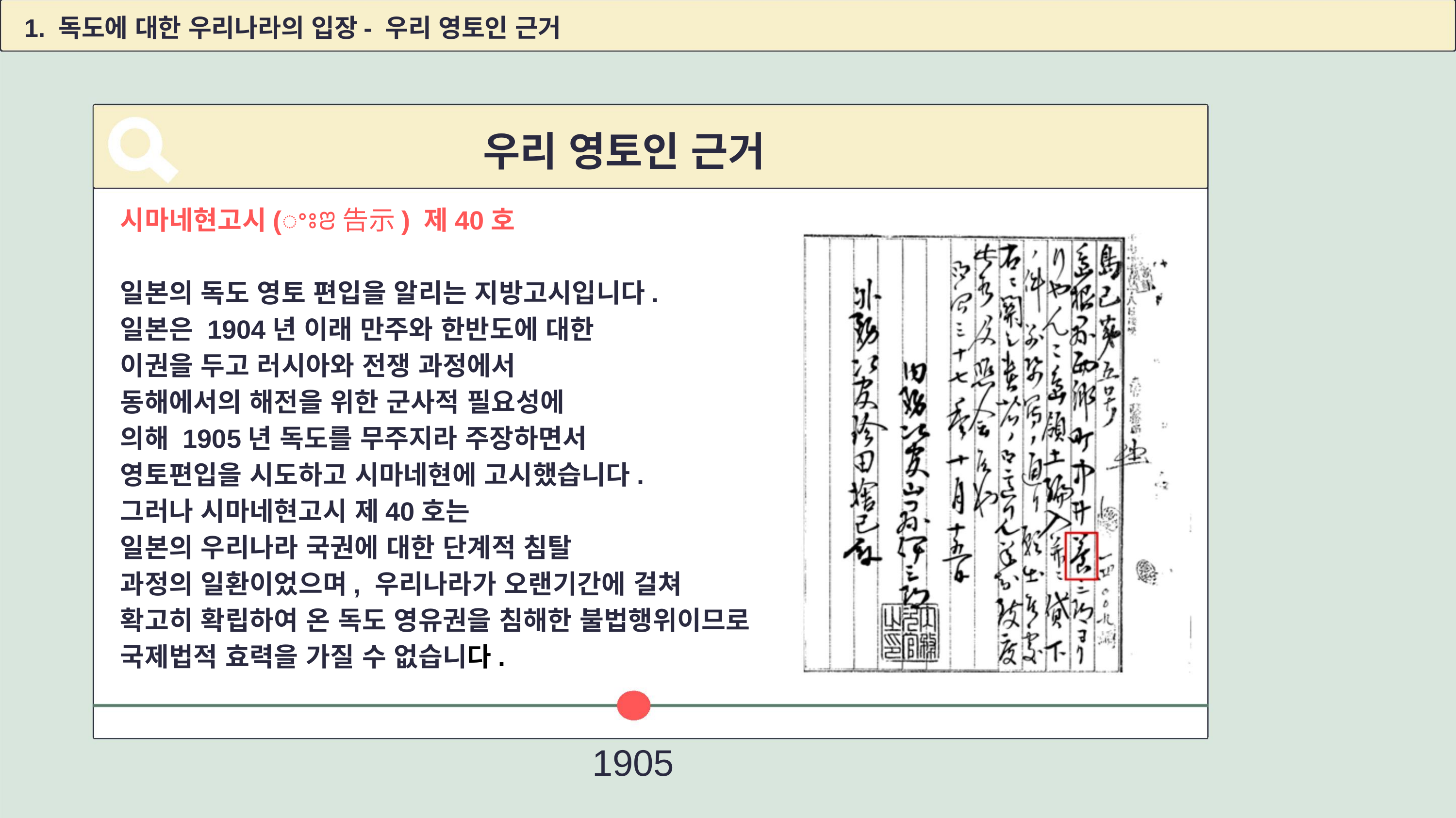

1. 독도에 대한 우리나라의 입장- 우리 영토인 근거
우리 영토인 근거
시마네현고시(ꢀꢁꢂ告⽰) 제40호
일본의 독도 영토 편입을 알리는 지방고시입니다.
일본은 1904년 이래 만주와 한반도에 대한
이권을 두고 러시아와 전쟁 과정에서
동해에서의 해전을 위한 군사적 필요성에
의해 1905년 독도를 무주지라 주장하면서
영토편입을 시도하고 시마네현에 고시했습니다.
그러나 시마네현고시 제40호는
일본의 우리나라 국권에 대한 단계적 침탈
과정의 일환이었으며, 우리나라가 오랜기간에 걸쳐
확고히 확립하여 온 독도 영유권을 침해한 불법행위이므로
국제법적 효력을 가질 수 없습니다.
1905